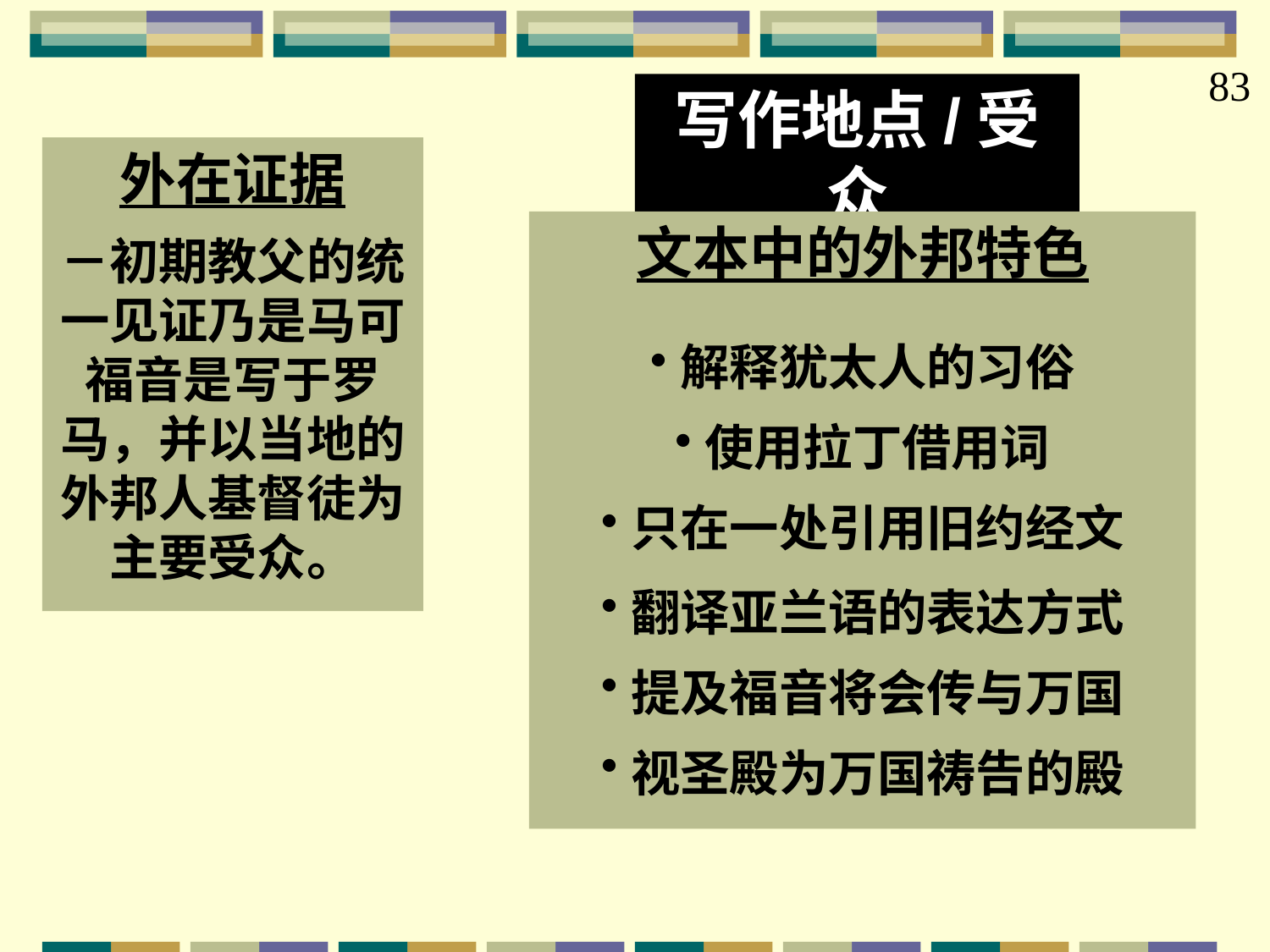

83
写作地点/受众
外在证据

－初期教父的统一见证乃是马可福音是写于罗马，并以当地的外邦人基督徒为主要受众。

文本中的外邦特色

解释犹太人的习俗

使用拉丁借用词

只在一处引用旧约经文

翻译亚兰语的表达方式

提及福音将会传与万国

视圣殿为万国祷告的殿